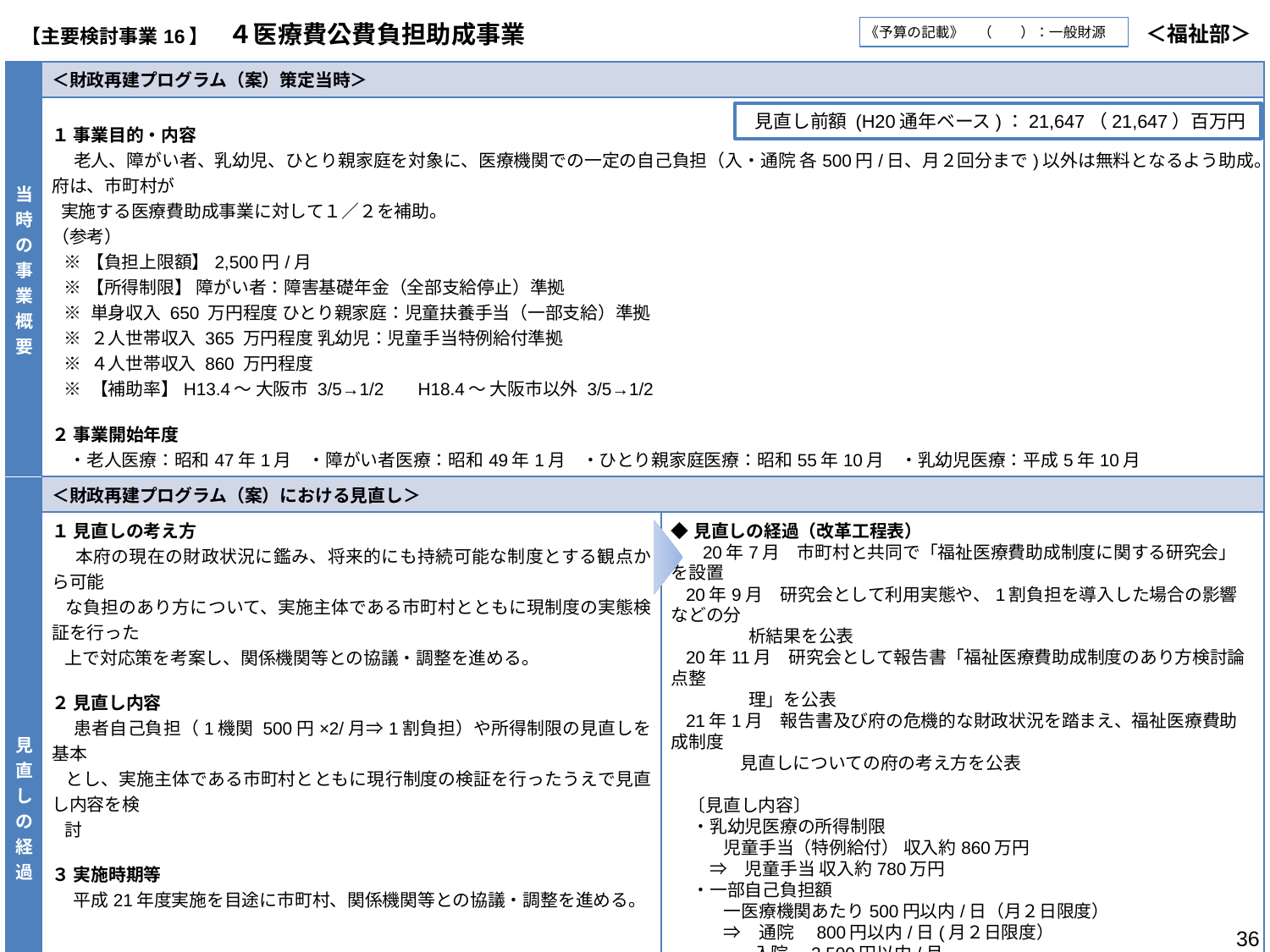

| 【主要検討事業16】　４医療費公費負担助成事業 | ＜福祉部＞ |
| --- | --- |
《予算の記載》　（　　）：一般財源
| 当時の事業概要 | ＜財政再建プログラム（案）策定当時＞ |  |
| --- | --- | --- |
|  | １ 事業目的・内容 老人、障がい者、乳幼児、ひとり親家庭を対象に、医療機関での一定の自己負担（入・通院 各500円/日、月２回分まで)以外は無料となるよう助成。府は、市町村が 実施する医療費助成事業に対して１／２を補助。 （参考） ※【負担上限額】2,500円/月 ※【所得制限】 障がい者：障害基礎年金（全部支給停止）準拠 ※ 単身収入 650 万円程度 ひとり親家庭：児童扶養手当（一部支給）準拠 ※ ２人世帯収入 365 万円程度 乳幼児：児童手当特例給付準拠 ※ ４人世帯収入 860 万円程度 ※ 【補助率】H13.4～ 大阪市 3/5→1/2 H18.4～ 大阪市以外 3/5→1/2 ２ 事業開始年度 ・老人医療：昭和47年1月 ・障がい者医療：昭和49年1月 ・ひとり親家庭医療：昭和55年10月 ・乳幼児医療：平成5年10月 |  |
| 見直しの経過 | ＜財政再建プログラム（案）における見直し＞ |  |
|  | １ 見直しの考え方 本府の現在の財政状況に鑑み、将来的にも持続可能な制度とする観点から可能 な負担のあり方について、実施主体である市町村とともに現制度の実態検証を行った 上で対応策を考案し、関係機関等との協議・調整を進める。 ２ 見直し内容 患者自己負担（1機関 500円×2/月⇒1割負担）や所得制限の見直しを基本 とし、実施主体である市町村とともに現行制度の検証を行ったうえで見直し内容を検 討 ３ 実施時期等 平成21年度実施を目途に市町村、関係機関等との協議・調整を進める。 | ◆見直しの経過（改革工程表） 　20年7月　市町村と共同で「福祉医療費助成制度に関する研究会」を設置 20年9月　研究会として利用実態や、1割負担を導入した場合の影響などの分 析結果を公表 20年11月　研究会として報告書「福祉医療費助成制度のあり方検討論点整 理」を公表 21年1月　報告書及び府の危機的な財政状況を踏まえ、福祉医療費助成制度 見直しについての府の考え方を公表 〔見直し内容〕 ・乳幼児医療の所得制限 　　　児童手当（特例給付） 収入約860万円 　⇒　児童手当 収入約780万円 ・一部自己負担額 　　　一医療機関あたり500円以内/日（月２日限度） 　　　⇒　通院　800円以内/日(月２日限度） 　 　 　　入院　2,500円以内/月 ・その他 　　　①　救急医療機関における休日・時間外診療時に500 円加算 ②　ひと月あたりの一部自己負担上限額2,500円は変更なし 【結論】 　　現下の社会情勢を踏まえ、将来的にも持続可能な制度とする抜本的な見直し を行うまでの間、現行制度を継続 【効果額（百万円）】⑳ - ㉑ – ㉒ - |
見直し前額 (H20通年ベース)：21,647（21,647）百万円

36